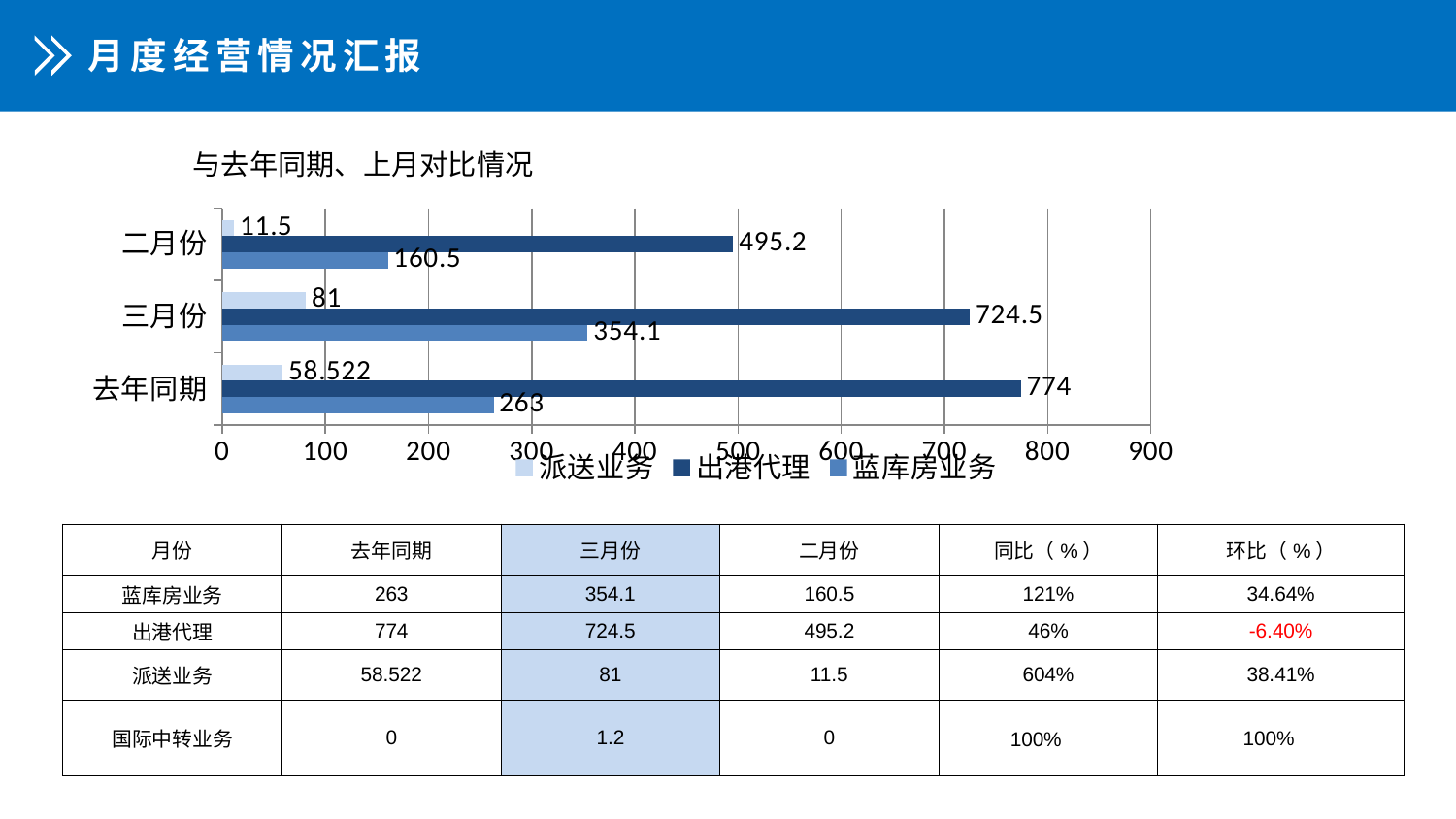

月度经营情况汇报

 与去年同期、上月对比情况

### Chart

| Category | 蓝库房业务 | 出港代理 | 派送业务 |
|---|---|---|---|
| 去年同期 | 263.0 | 774.0 | 58.522 |
| 三月份 | 354.1 | 724.5 | 81.0 |
| 二月份 | 160.5 | 495.2 | 11.5 |
| 月份 | 去年同期 | 三月份 | 二月份 | 同比（%） | 环比（%） |
| --- | --- | --- | --- | --- | --- |
| 蓝库房业务 | 263 | 354.1 | 160.5 | 121% | 34.64% |
| 出港代理 | 774 | 724.5 | 495.2 | 46% | -6.40% |
| 派送业务 | 58.522 | 81 | 11.5 | 604% | 38.41% |
| 国际中转业务 | 0 | 1.2 | 0 | 100% | 100% |